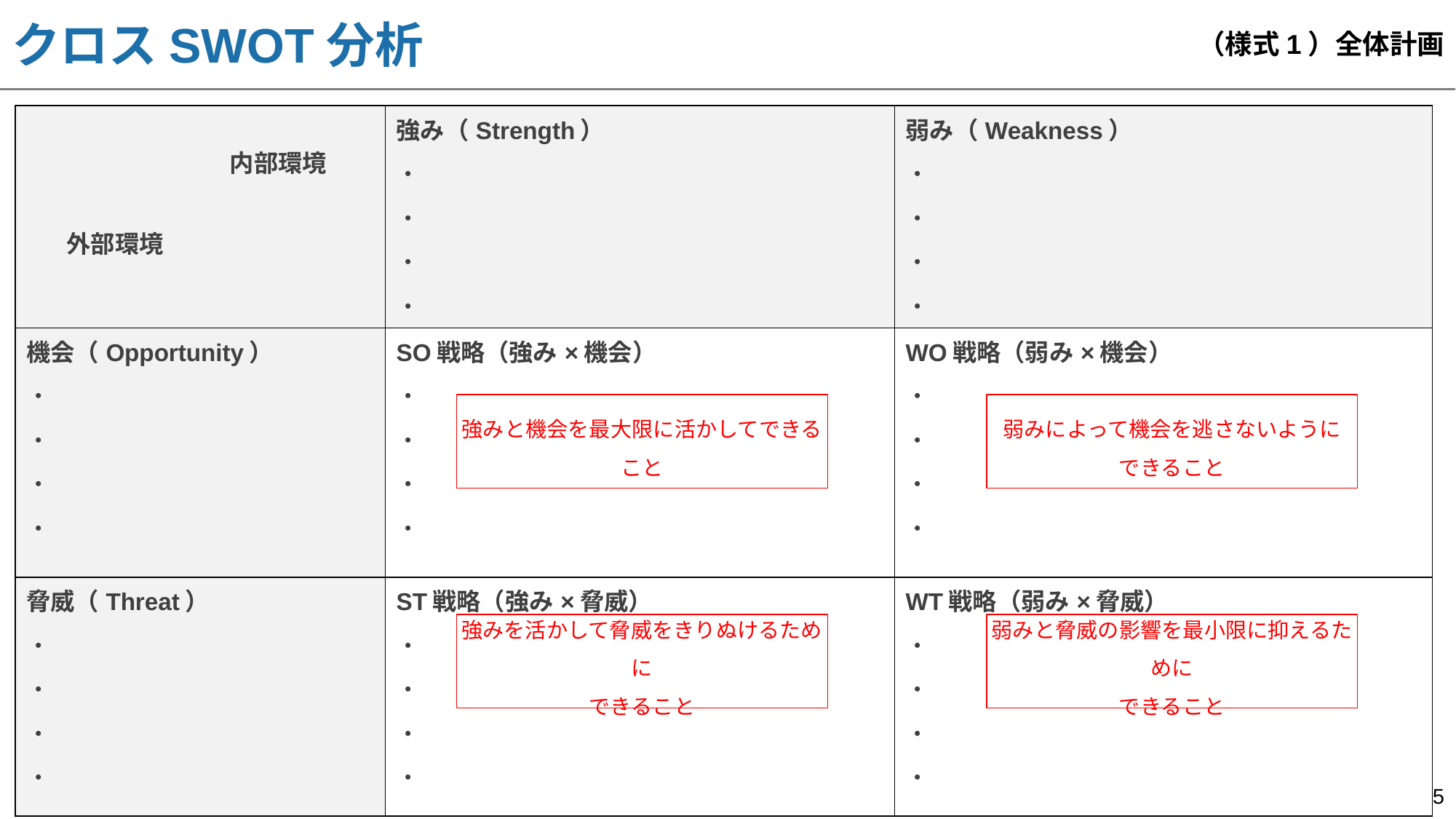

クロスSWOT分析
（様式1）全体計画
|  | 強み（Strength） ・ ・ ・ ・ | 弱み（Weakness） ・ ・ ・ ・ |
| --- | --- | --- |
| 機会（Opportunity） ・ ・ ・ ・ | SO戦略（強み×機会） ・ ・ ・ ・ | WO戦略（弱み×機会） ・ ・ ・ ・ |
| 脅威（Threat） ・ ・ ・ ・ | ST戦略（強み×脅威） ・ ・ ・ ・ | WT戦略（弱み×脅威） ・ ・ ・ ・ |
内部環境
外部環境
強みと機会を最大限に活かしてできること
弱みによって機会を逃さないように
できること
強みを活かして脅威をきりぬけるために
できること
弱みと脅威の影響を最小限に抑えるために
できること
5